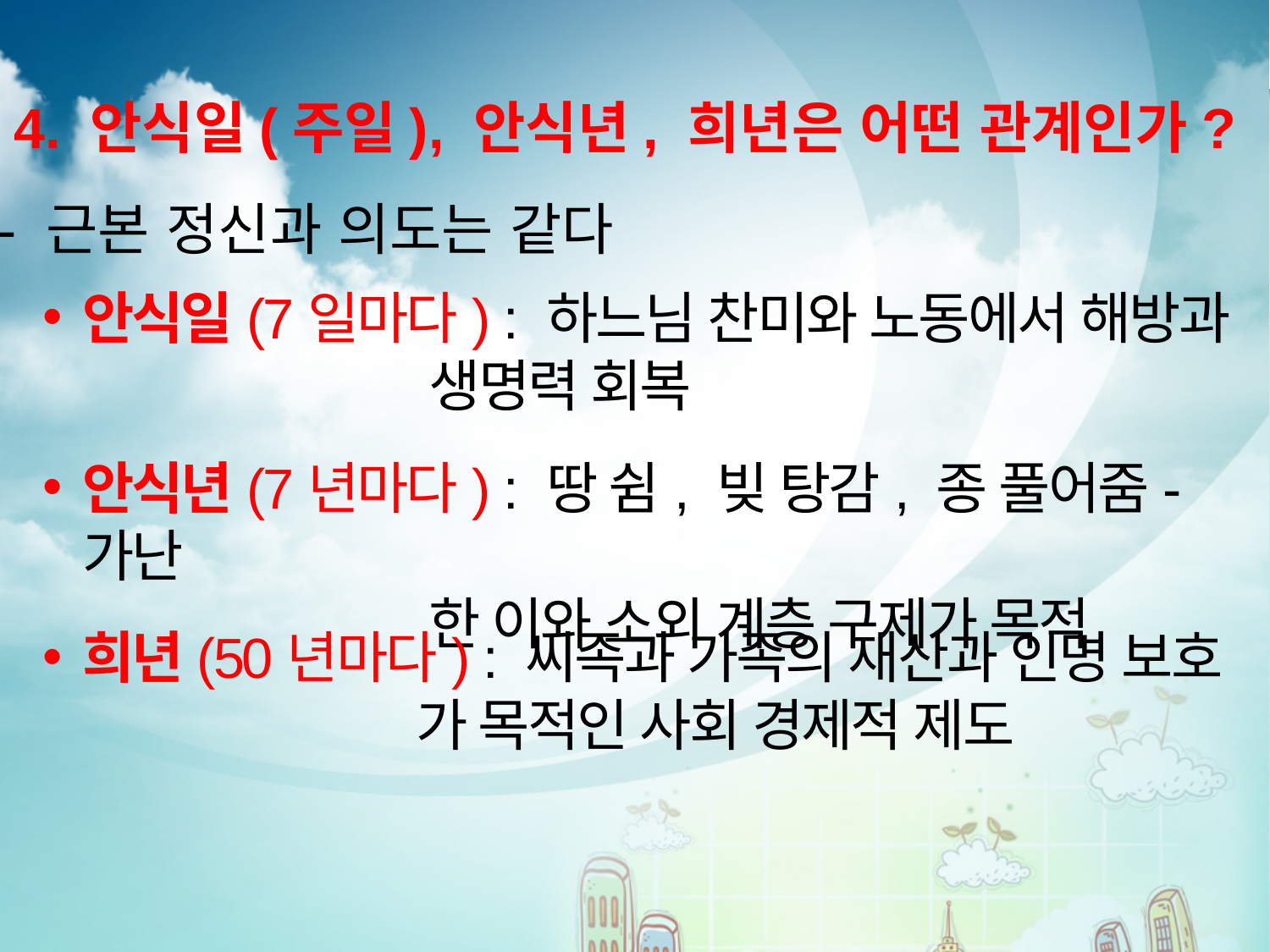

4. 안식일(주일), 안식년, 희년은 어떤 관계인가?
- 근본 정신과 의도는 같다
안식일(7일마다) : 하느님 찬미와 노동에서 해방과
                            생명력 회복
안식년(7년마다) : 땅 쉼, 빚 탕감, 종 풀어줌- 가난
                            한 이와 소외 계층 구제가 목적
희년(50년마다) : 씨족과 가족의 재산과 인명 보호
                           가 목적인 사회 경제적 제도